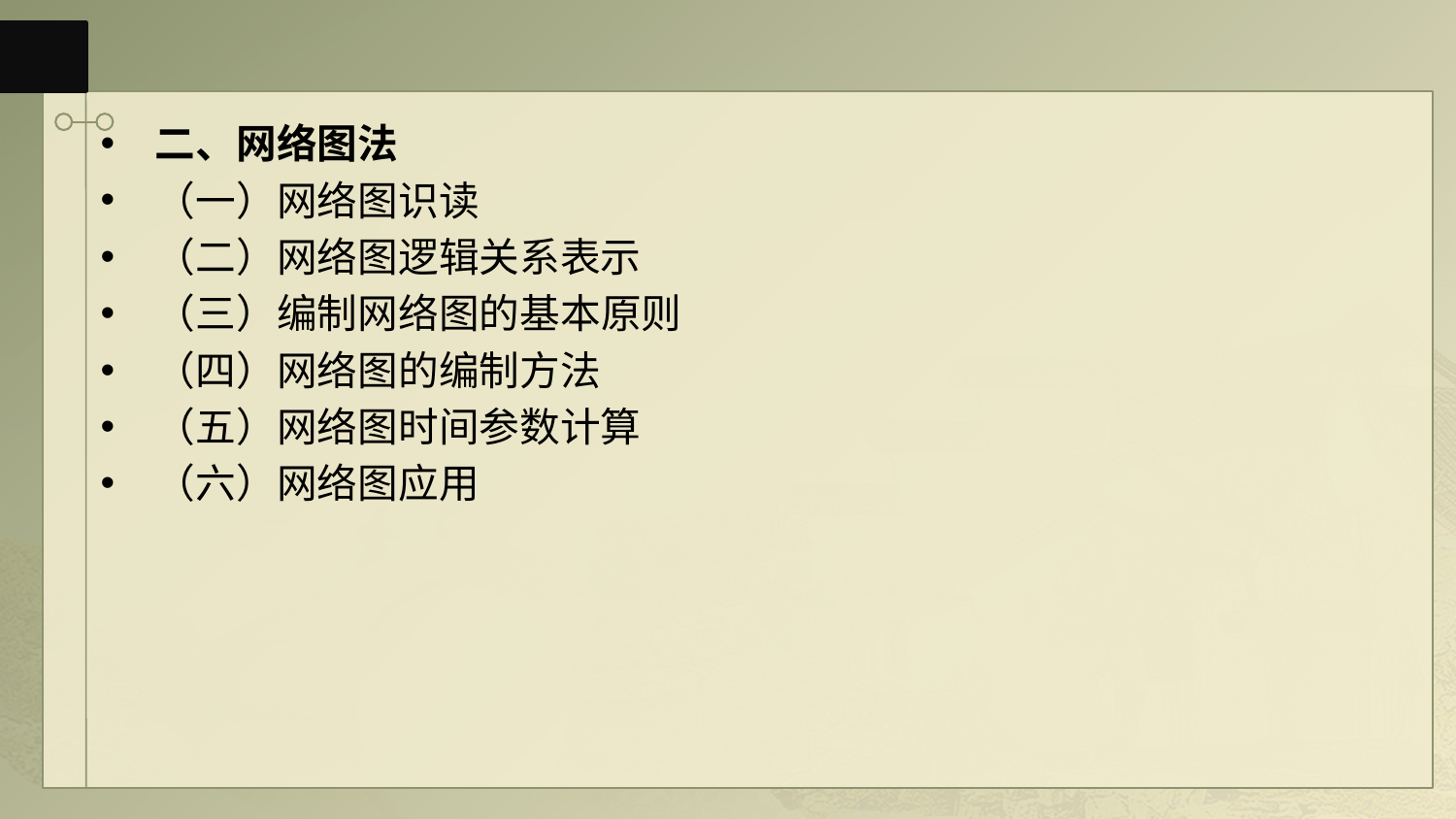

#
二、网络图法
（一）网络图识读
（二）网络图逻辑关系表示
（三）编制网络图的基本原则
（四）网络图的编制方法
（五）网络图时间参数计算
（六）网络图应用